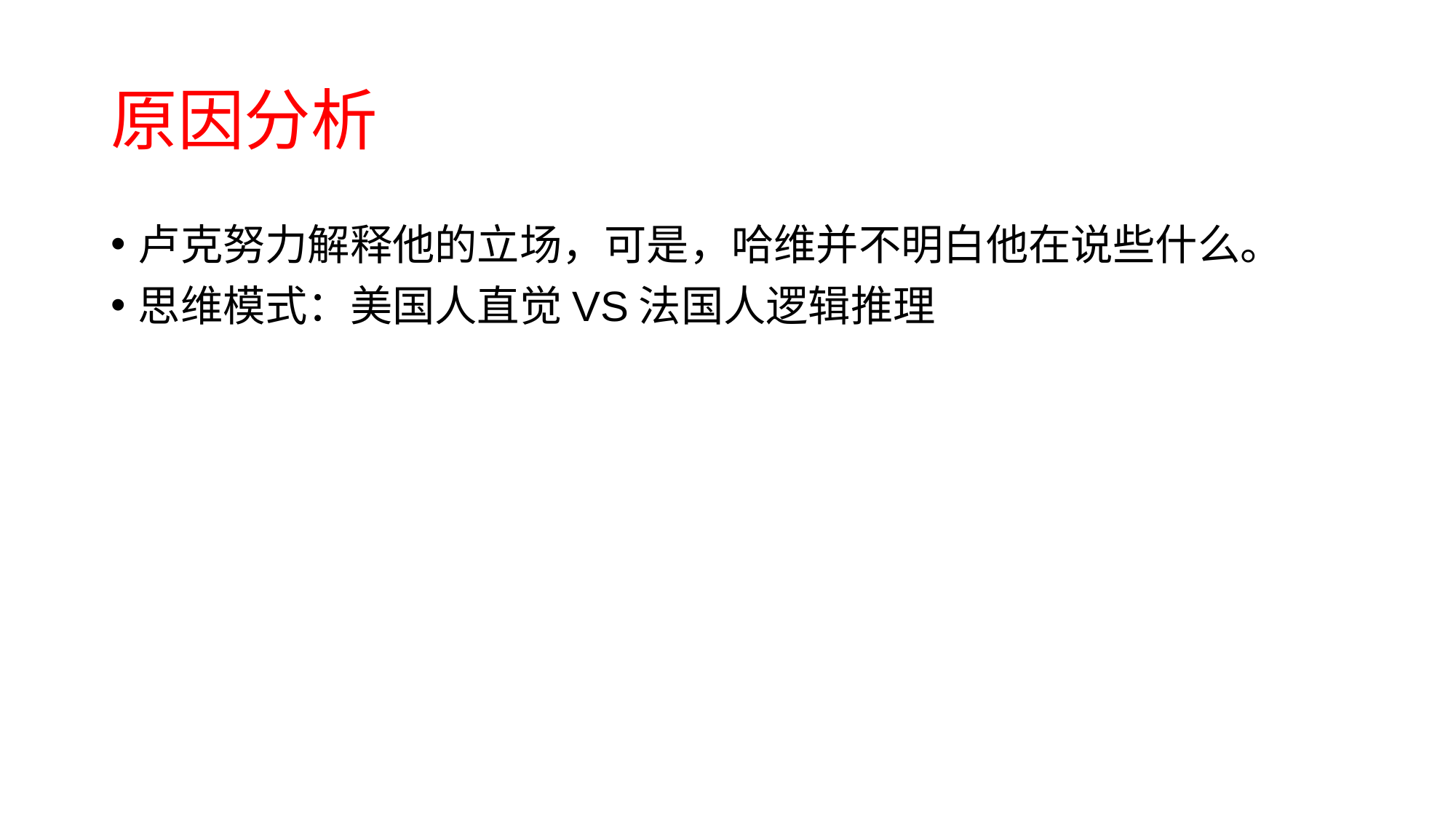

# 原因分析
卢克努力解释他的立场，可是，哈维并不明白他在说些什么。
思维模式：美国人直觉VS法国人逻辑推理